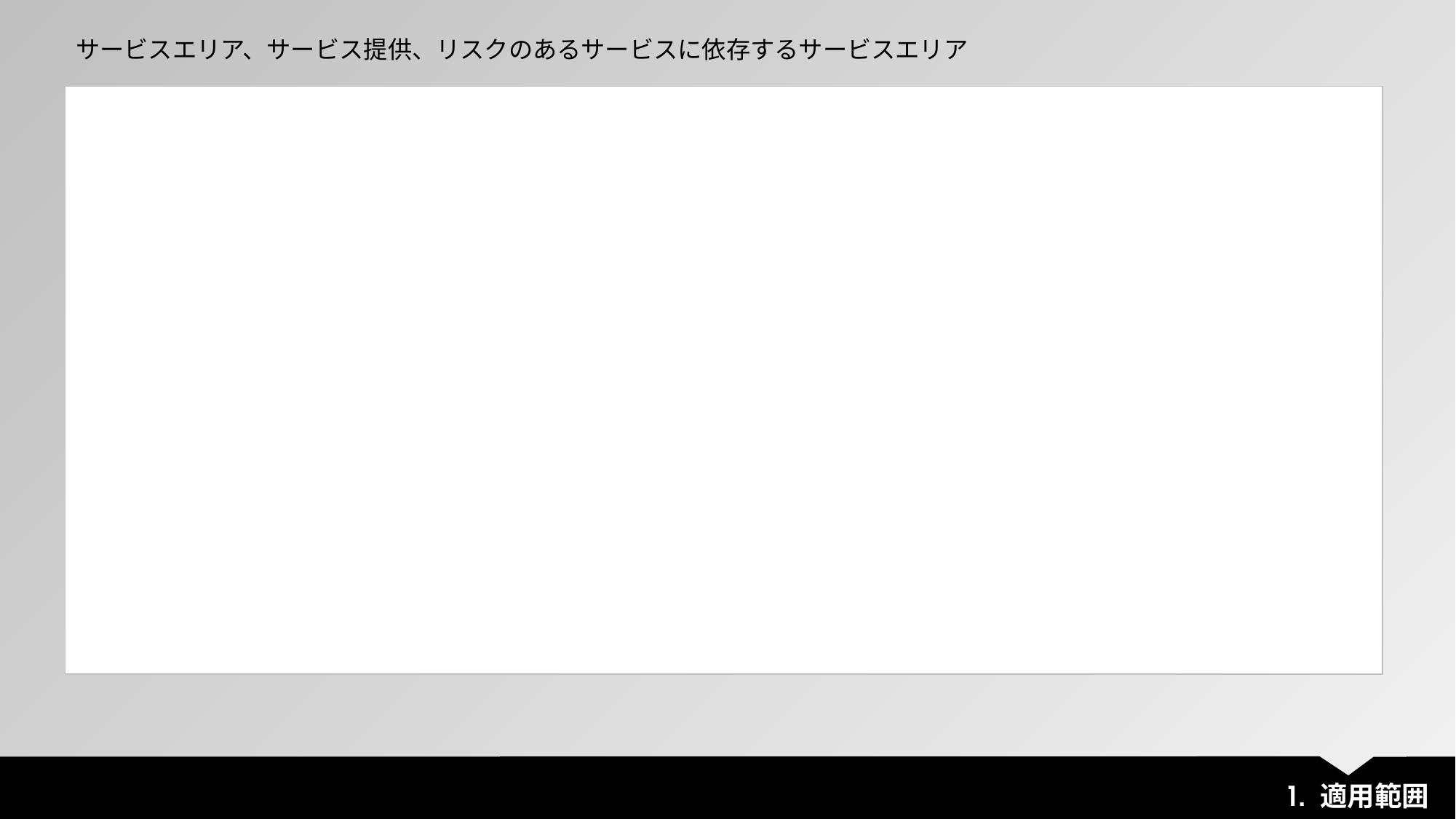

サービスエリア、サービス提供、リスクのあるサービスに依存するサービスエリア
|  |
| --- |

1. 適用範囲